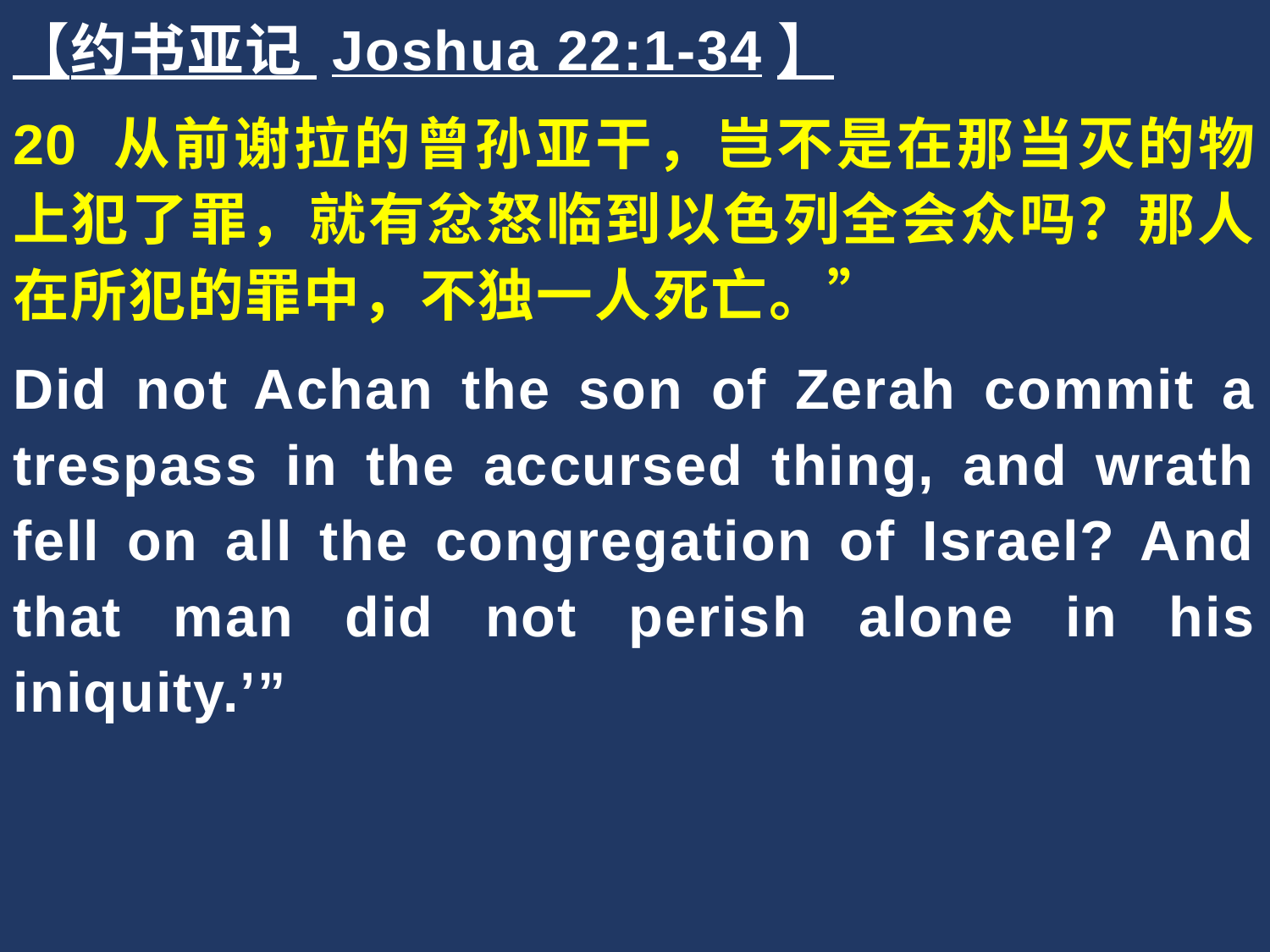

【约书亚记 Joshua 22:1-34】
20 从前谢拉的曾孙亚干，岂不是在那当灭的物上犯了罪，就有忿怒临到以色列全会众吗？那人在所犯的罪中，不独一人死亡。”
Did not Achan the son of Zerah commit a trespass in the accursed thing, and wrath fell on all the congregation of Israel? And that man did not perish alone in his iniquity.’”